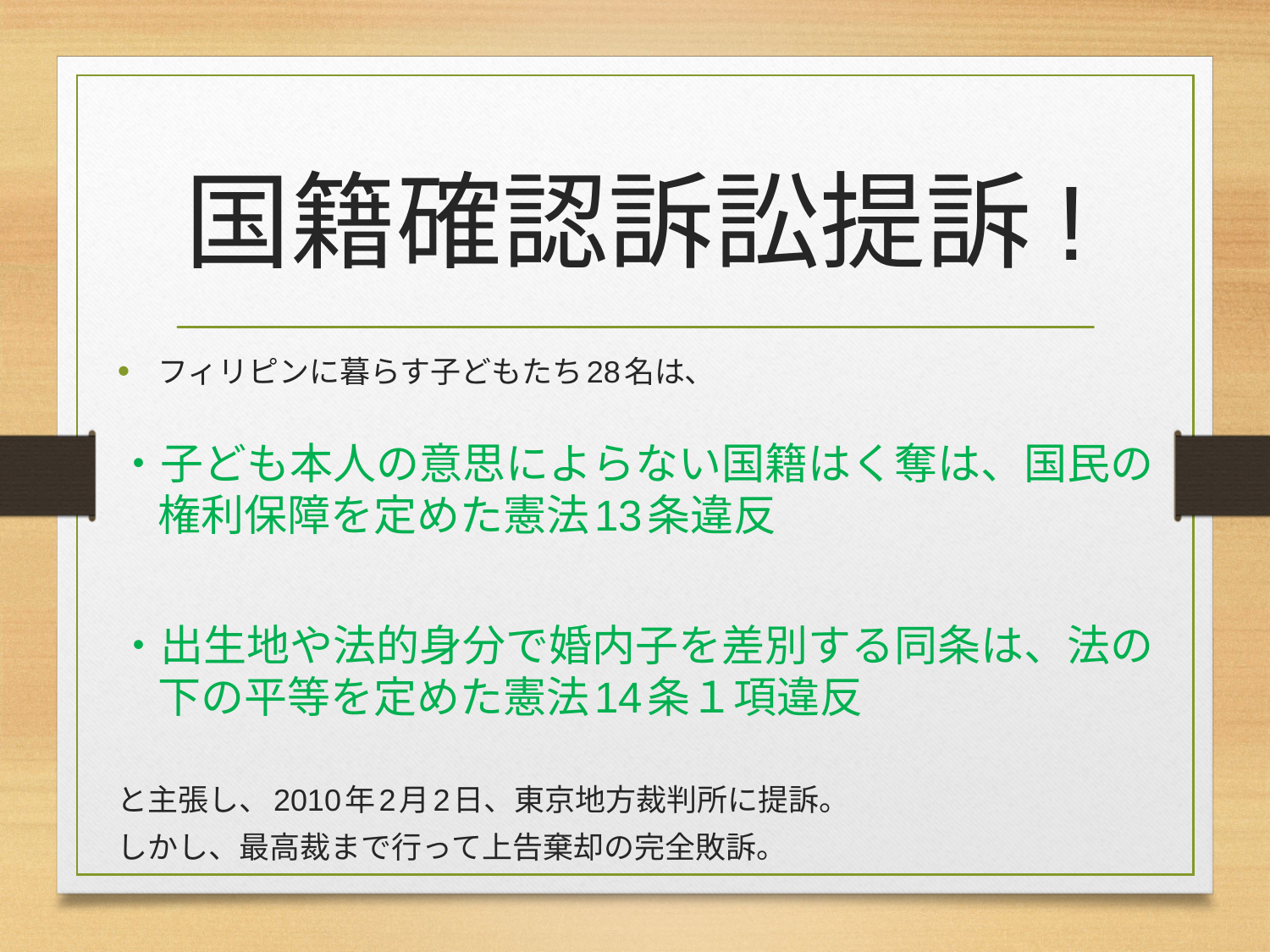

# 国籍確認訴訟提訴!
フィリピンに暮らす子どもたち28名は、

・子ども本人の意思によらない国籍はく奪は、国民の権利保障を定めた憲法13条違反

・出生地や法的身分で婚内子を差別する同条は、法の下の平等を定めた憲法14条１項違反

と主張し、2010年2月2日、東京地方裁判所に提訴。
しかし、最高裁まで行って上告棄却の完全敗訴。